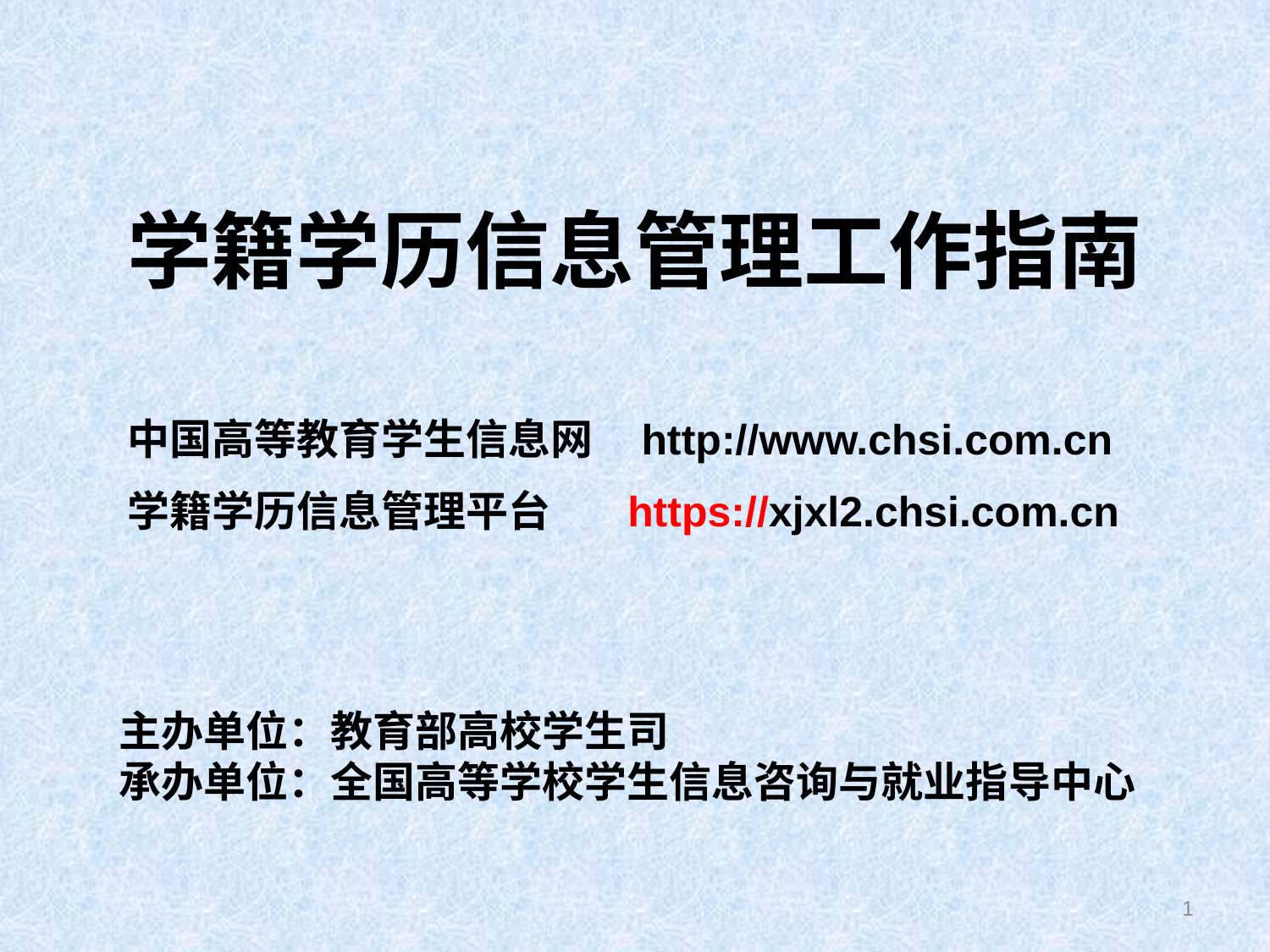

# 学籍学历信息管理工作指南
中国高等教育学生信息网    http://www.chsi.com.cn
学籍学历信息管理平台       https://xjxl2.chsi.com.cn
主办单位：教育部高校学生司
承办单位：全国高等学校学生信息咨询与就业指导中心
1